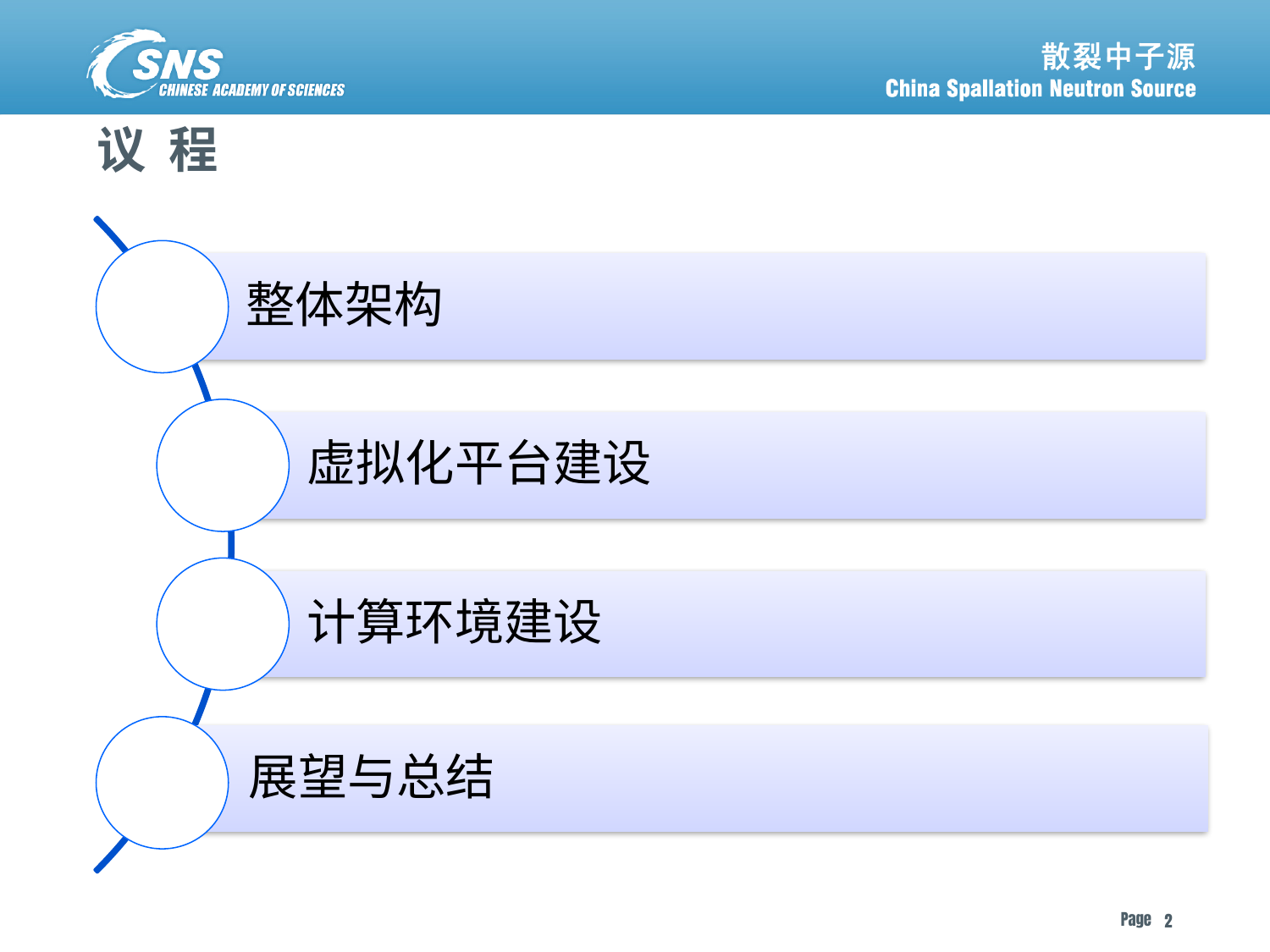

# 议  程
整体架构
虚拟化平台建设
计算环境建设
展望与总结
2